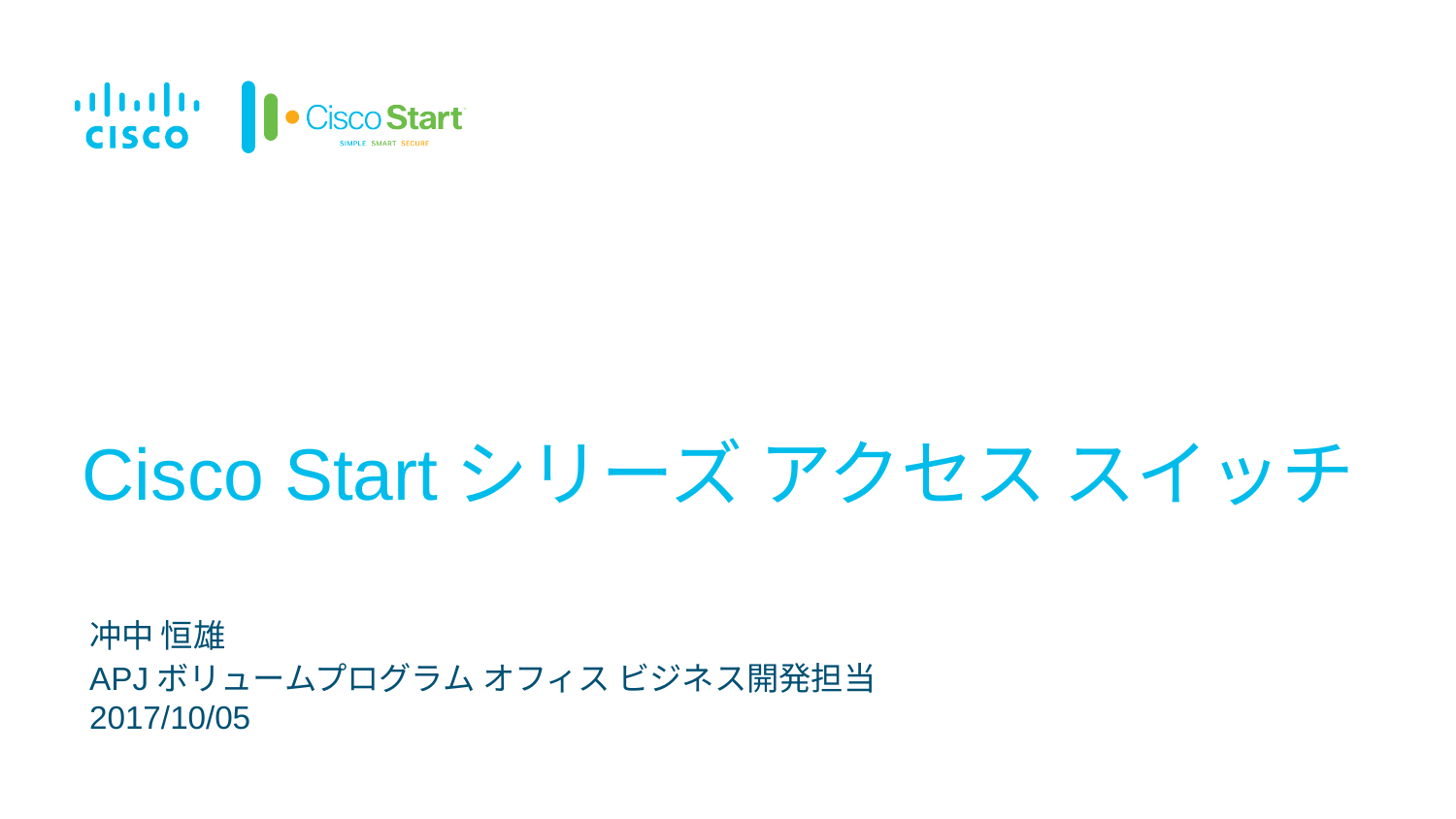

# Cisco Startシリーズ アクセス スイッチ

冲中 恒雄
APJボリュームプログラム オフィス ビジネス開発担当
2017/10/05